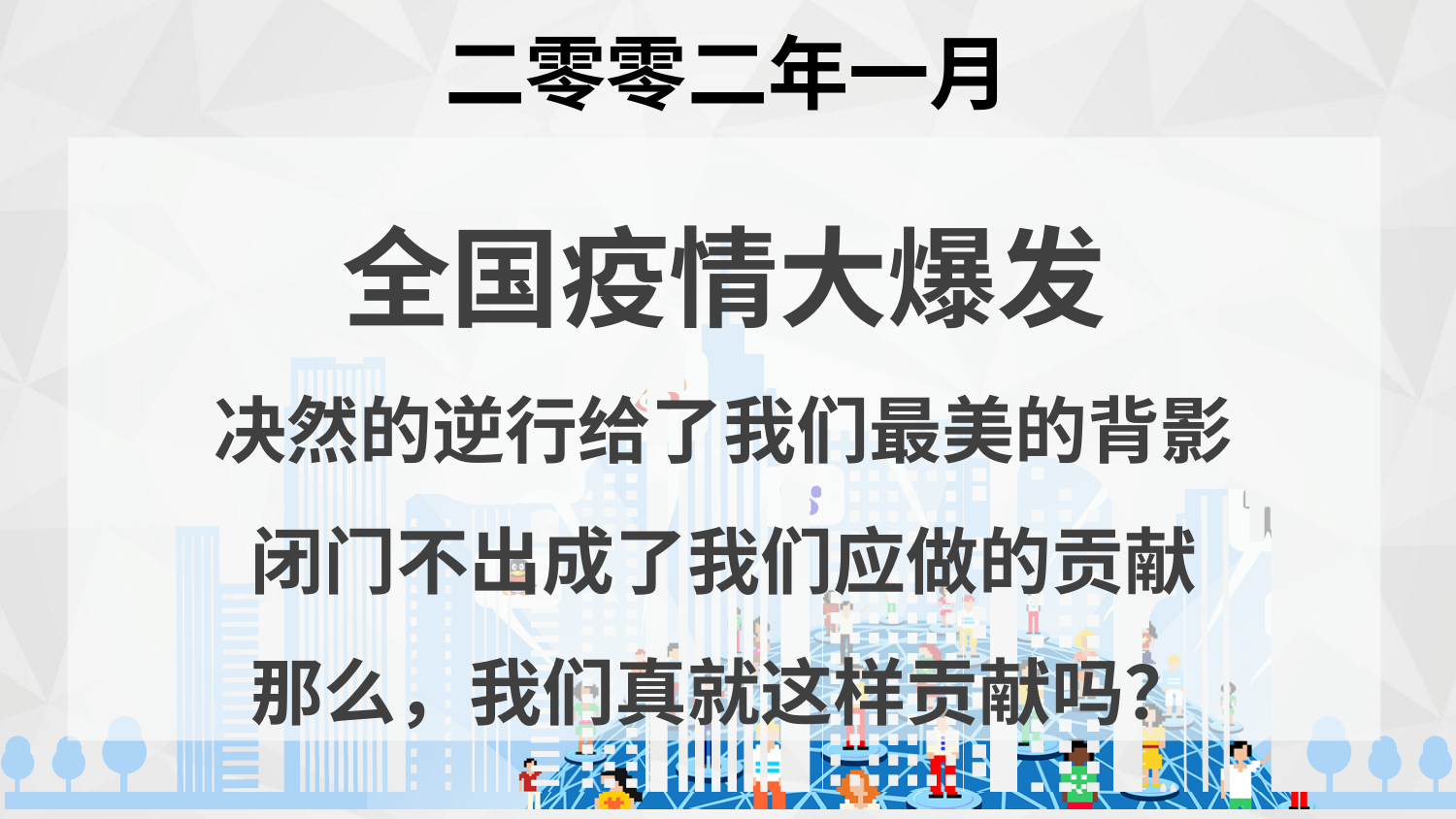

# 二零零二年一月
全国疫情大爆发
决然的逆行给了我们最美的背影
闭门不出成了我们应做的贡献
那么，我们真就这样贡献吗？